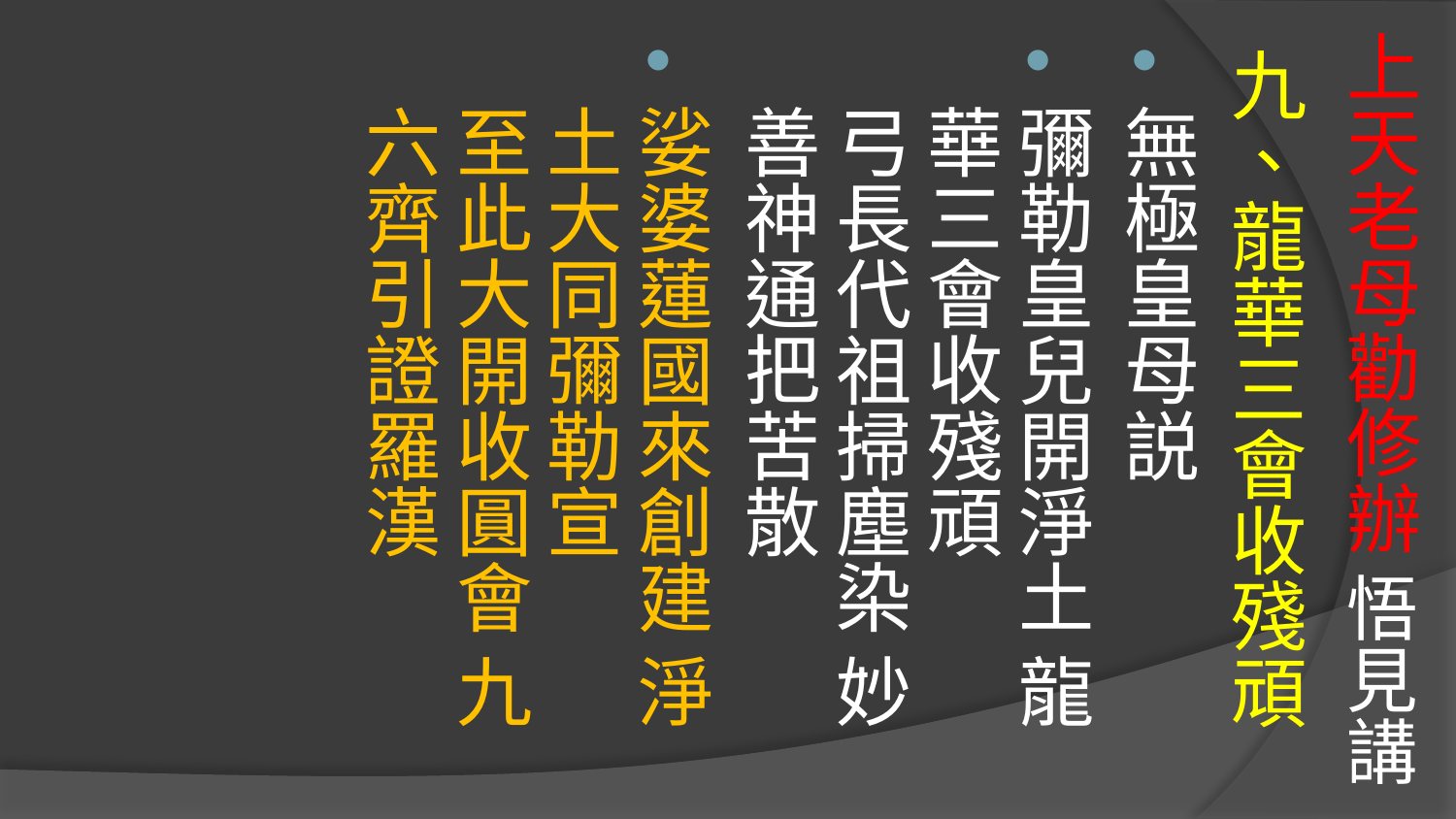

# 上天老母勸修辦 悟見講
九、龍華三會收殘頑
無極皇母説
彌勒皇兒開淨土 龍華三會收殘頑
弓長代祖掃塵染 妙善神通把苦散
娑婆蓮國來創建 淨土大同彌勒宣
至此大開收圓會 九六齊引證羅漢